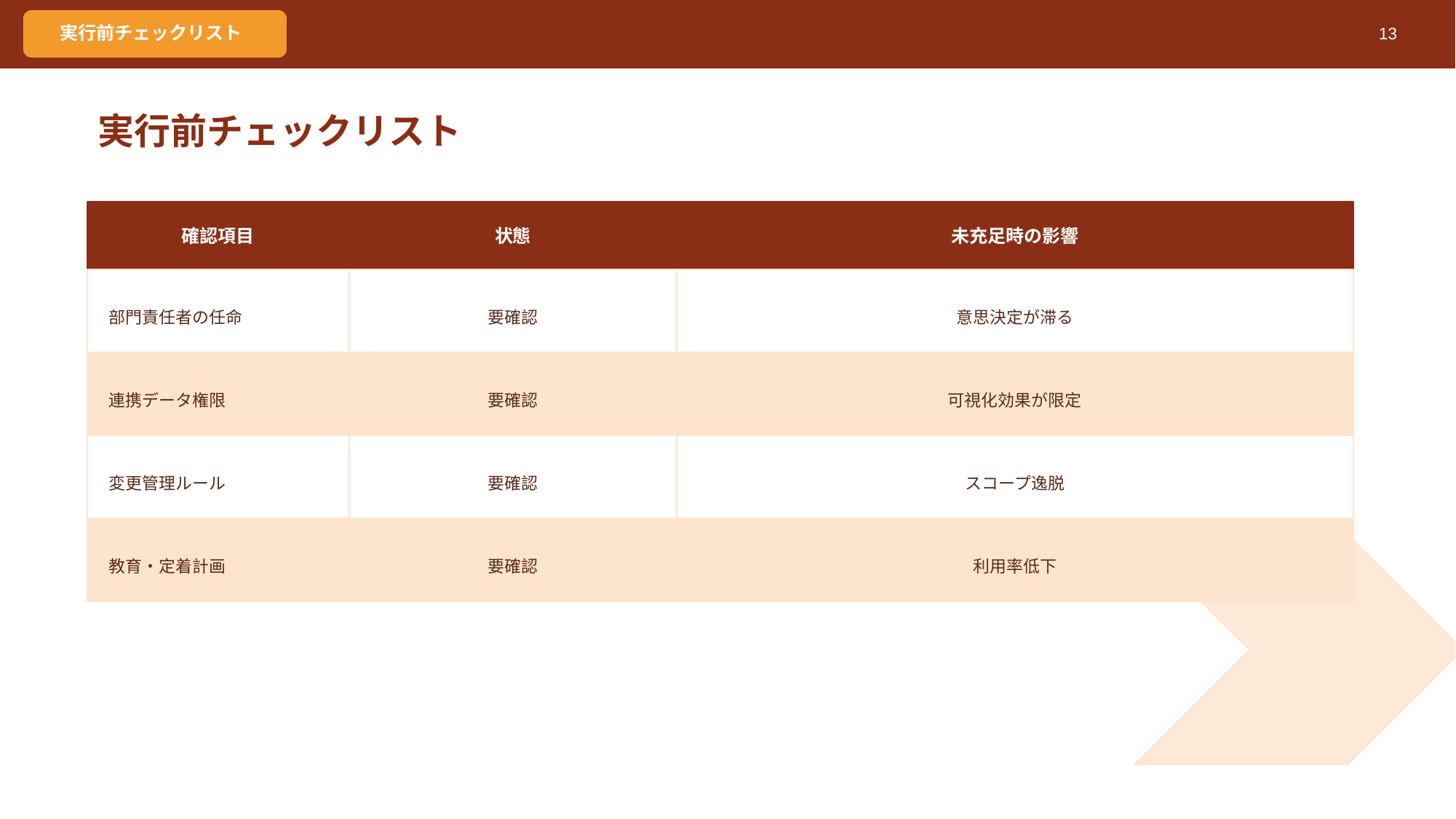

実行前チェックリスト
13
実行前チェックリスト

確認項目
状態
未充足時の影響

部門責任者の任命
要確認
意思決定が滞る

連携データ権限
要確認
可視化効果が限定

変更管理ルール
要確認
スコープ逸脱

教育・定着計画
要確認
利用率低下